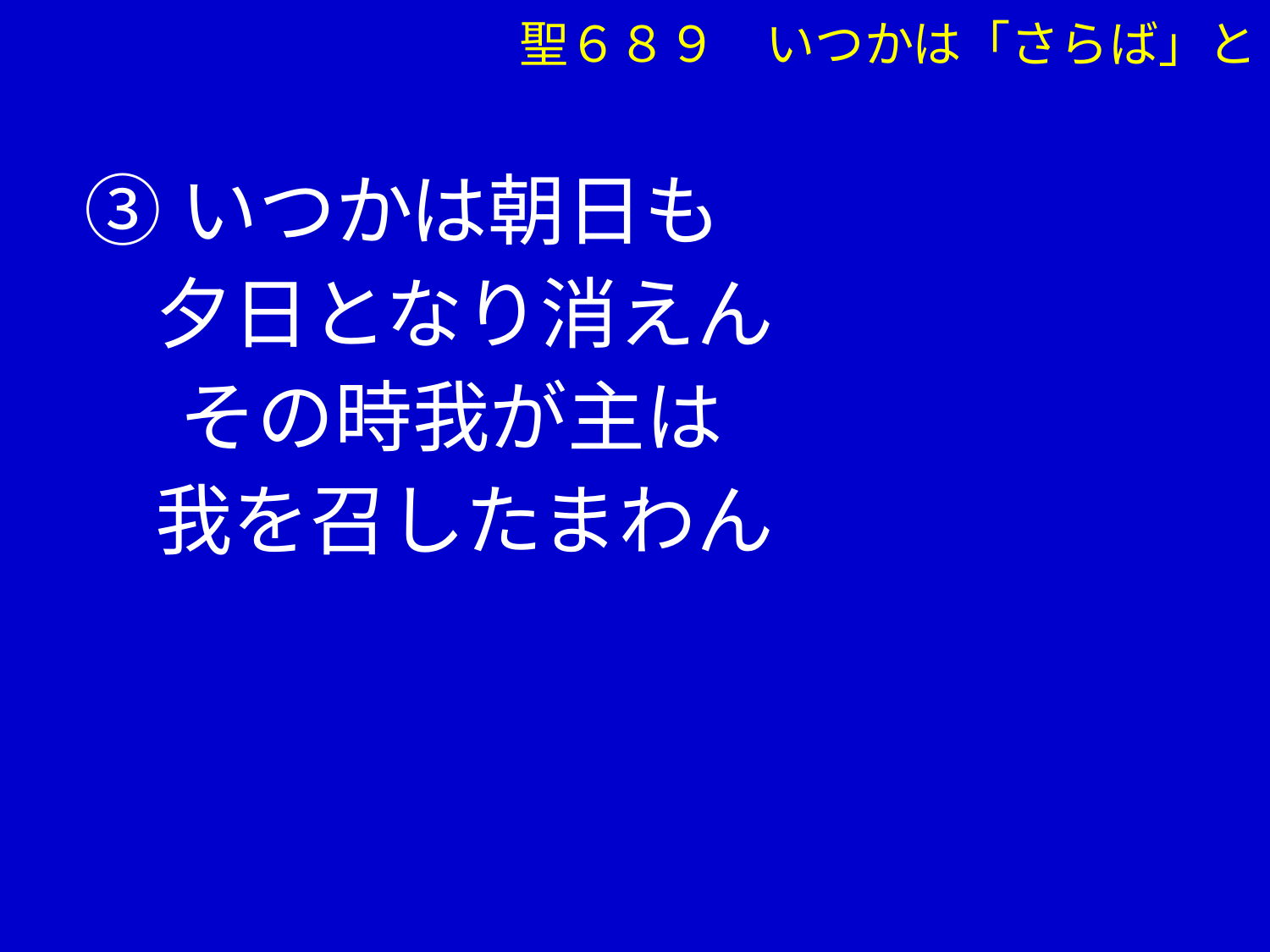

聖６８９　いつかは「さらば」と
③いつかは朝日も
   夕日となり消えん
　 その時我が主は
   我を召したまわん